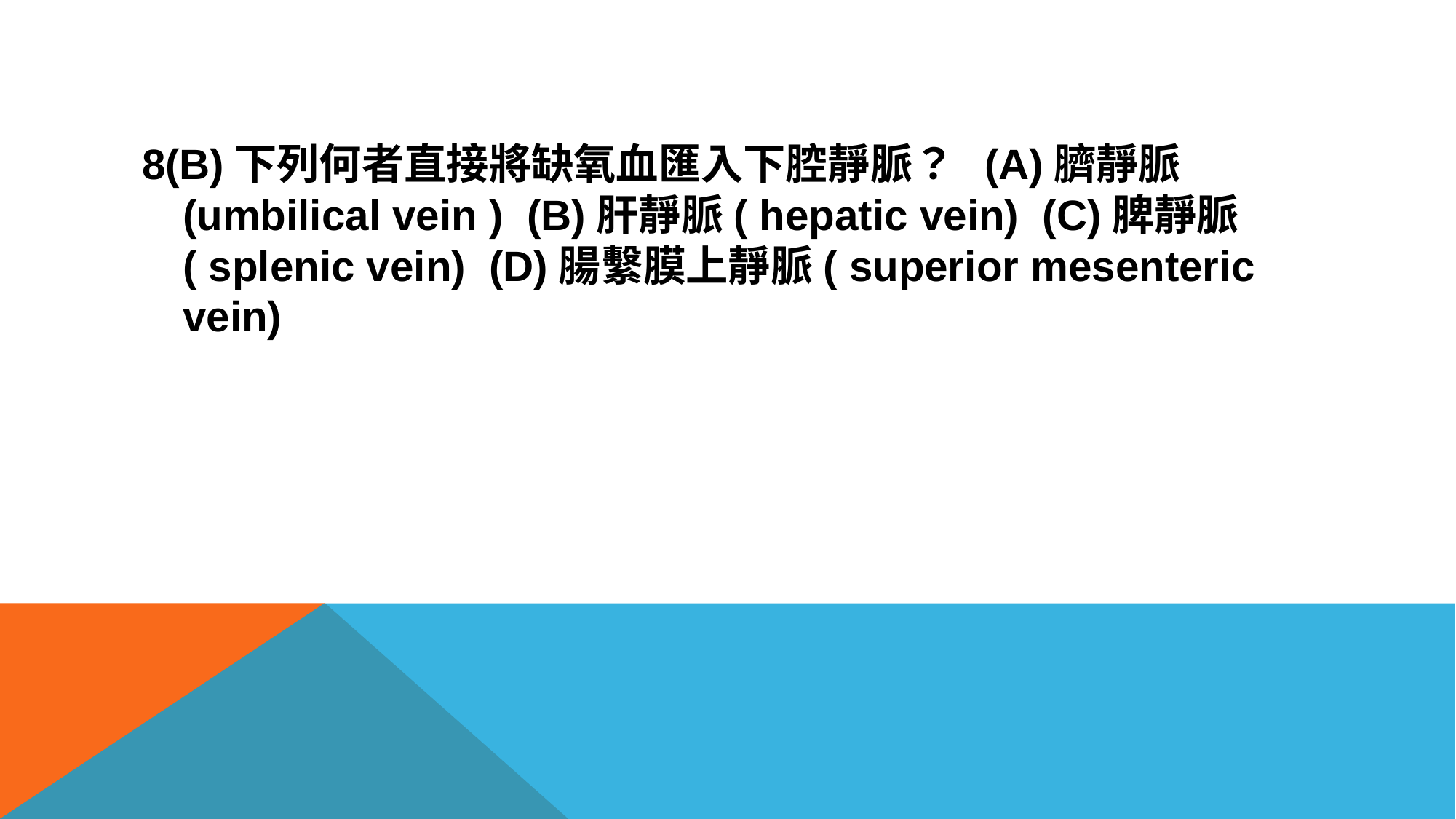

#
8(B)下列何者直接將缺氧血匯入下腔靜脈？  (A)臍靜脈(umbilical vein )  (B)肝靜脈( hepatic vein)  (C)脾靜脈( splenic vein)  (D)腸繫膜上靜脈( superior mesenteric vein)